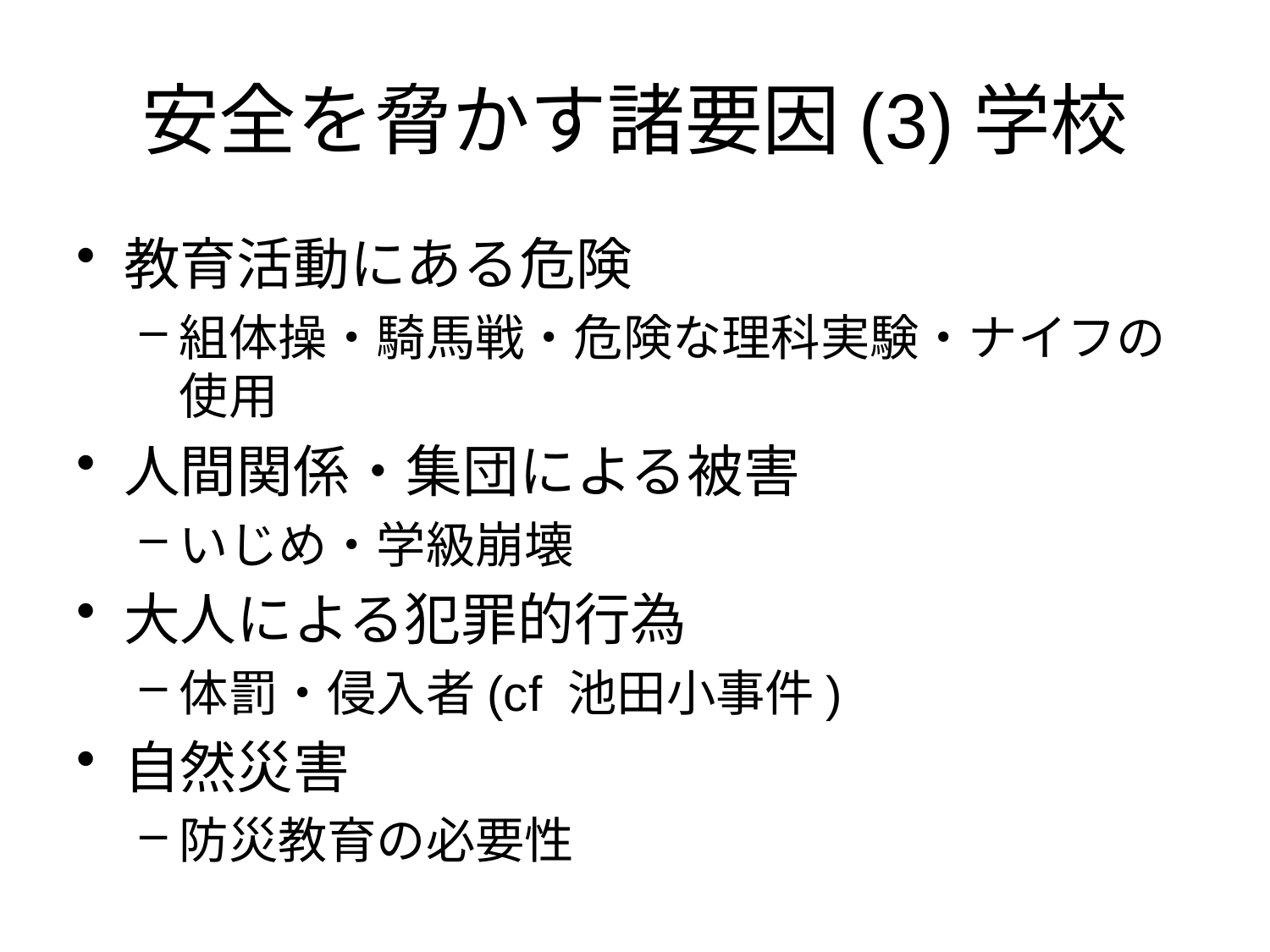

# 安全を脅かす諸要因(3)学校
教育活動にある危険
組体操・騎馬戦・危険な理科実験・ナイフの使用
人間関係・集団による被害
いじめ・学級崩壊
大人による犯罪的行為
体罰・侵入者(cf 池田小事件)
自然災害
防災教育の必要性